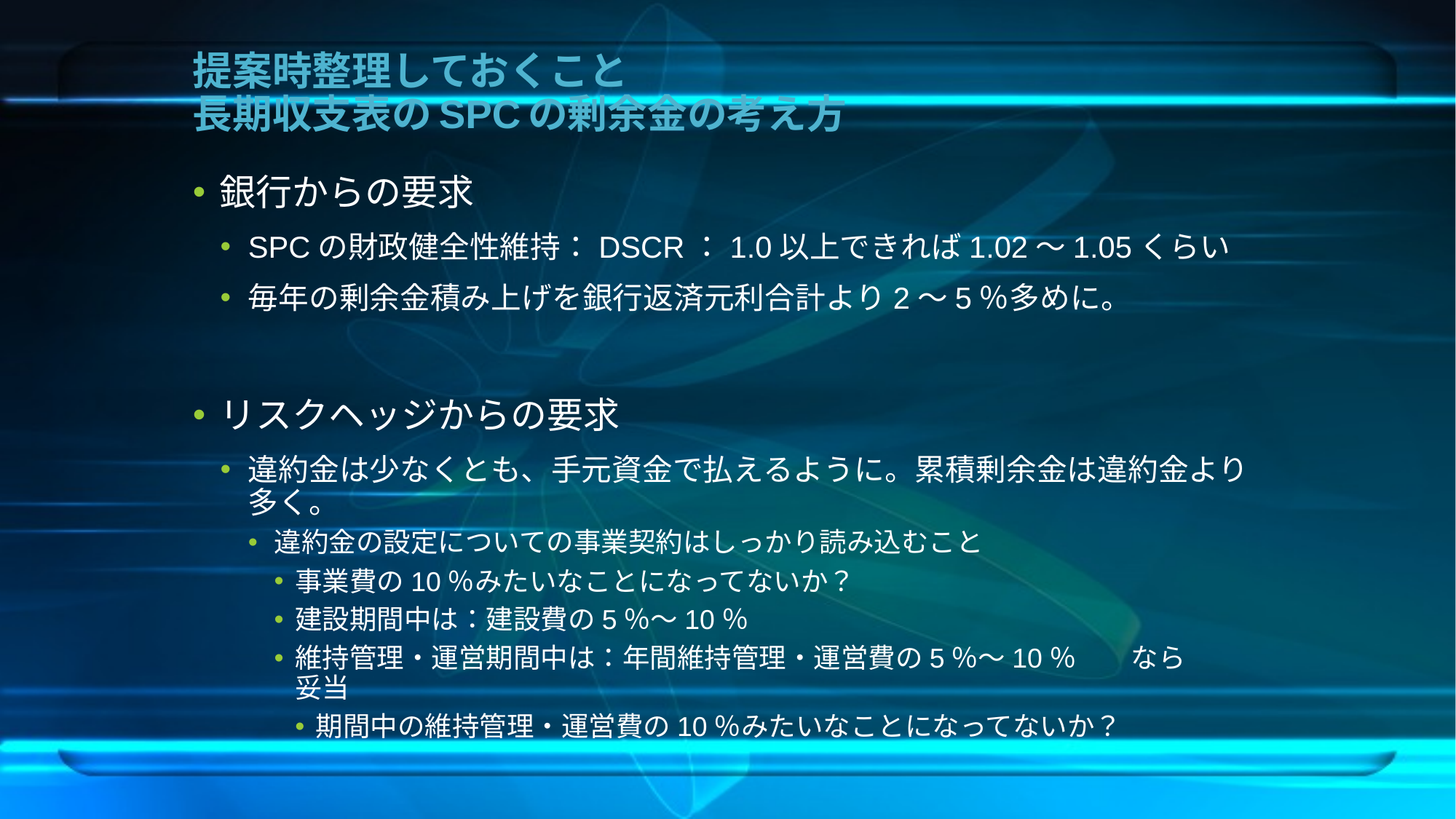

# 提案時整理しておくこと 長期収支表のSPCの剰余金の考え方
銀行からの要求
SPCの財政健全性維持：DSCR：1.0以上できれば1.02～1.05くらい
毎年の剰余金積み上げを銀行返済元利合計より2～5％多めに。

リスクヘッジからの要求
違約金は少なくとも、手元資金で払えるように。累積剰余金は違約金より多く。
違約金の設定についての事業契約はしっかり読み込むこと
事業費の10％みたいなことになってないか？
建設期間中は：建設費の5％～10％
維持管理・運営期間中は：年間維持管理・運営費の5％～10％　　なら　　妥当
期間中の維持管理・運営費の10％みたいなことになってないか？